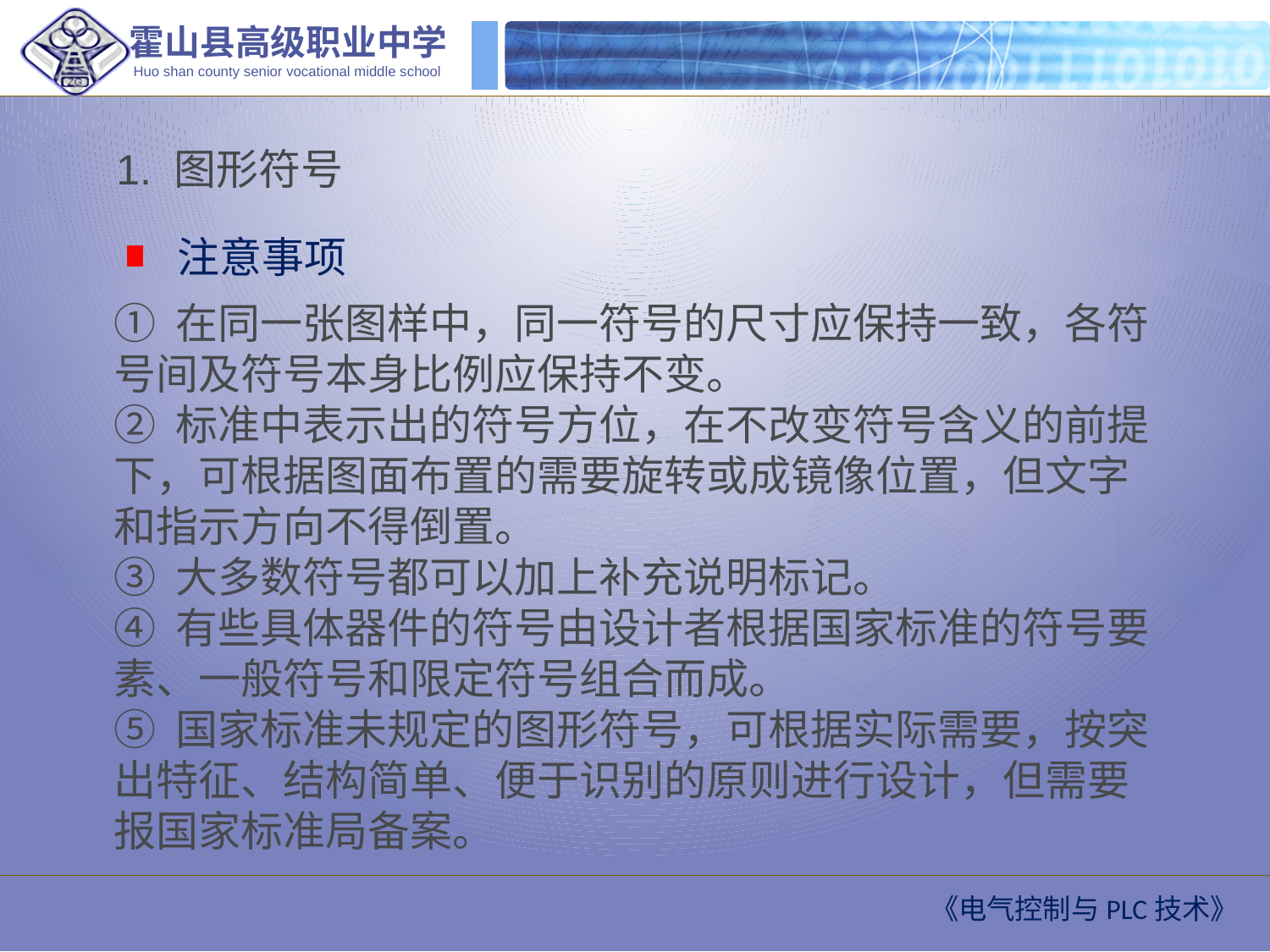

1. 图形符号
注意事项

① 在同一张图样中，同一符号的尺寸应保持一致，各符号间及符号本身比例应保持不变。
② 标准中表示出的符号方位，在不改变符号含义的前提下，可根据图面布置的需要旋转或成镜像位置，但文字和指示方向不得倒置。
③ 大多数符号都可以加上补充说明标记。
④ 有些具体器件的符号由设计者根据国家标准的符号要素、一般符号和限定符号组合而成。
⑤ 国家标准未规定的图形符号，可根据实际需要，按突出特征、结构简单、便于识别的原则进行设计，但需要报国家标准局备案。